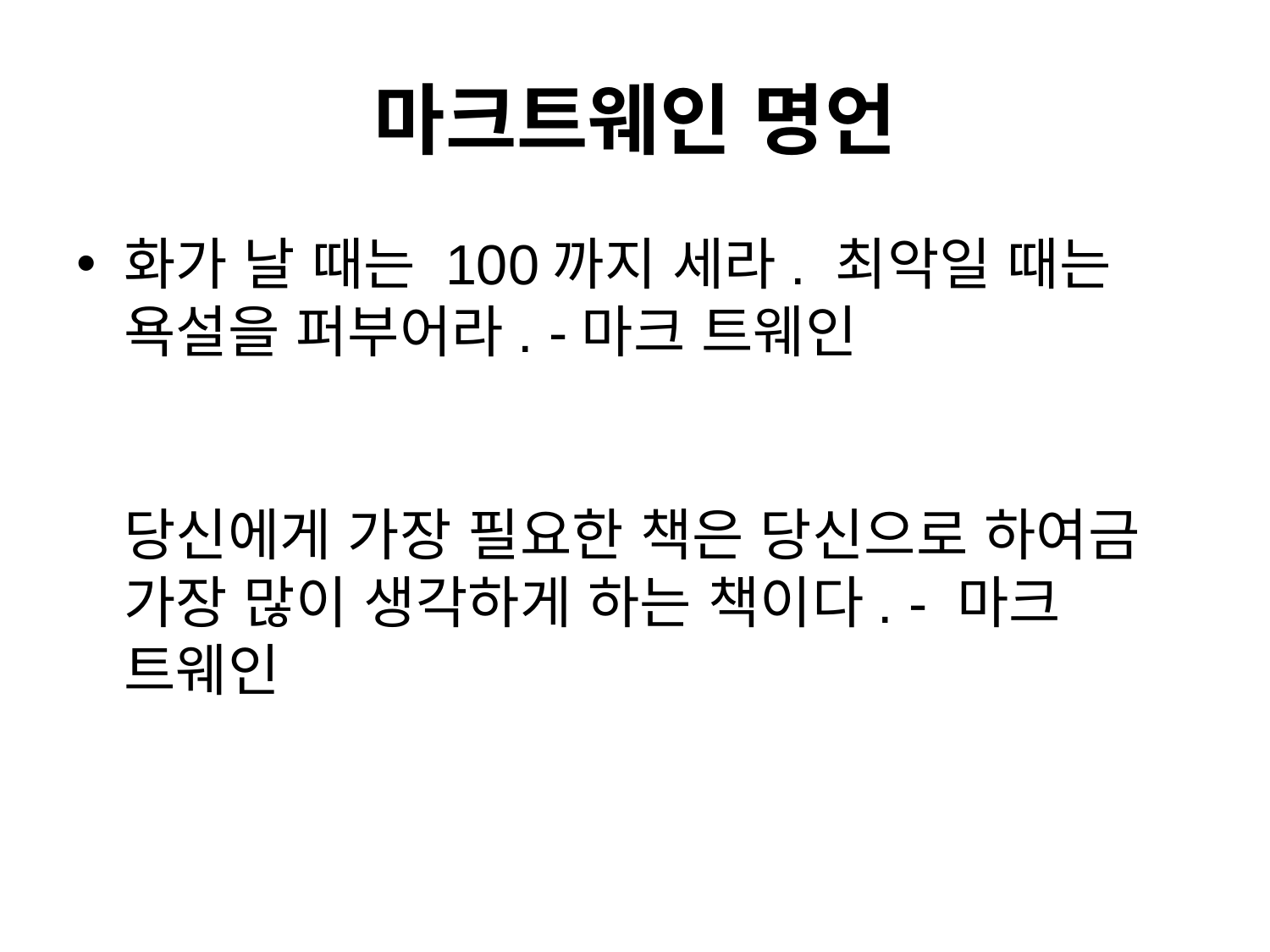

# 마크트웨인 명언
화가 날 때는 100까지 세라. 최악일 때는 욕설을 퍼부어라. -마크 트웨인
당신에게 가장 필요한 책은 당신으로 하여금 가장 많이 생각하게 하는 책이다. - 마크 트웨인